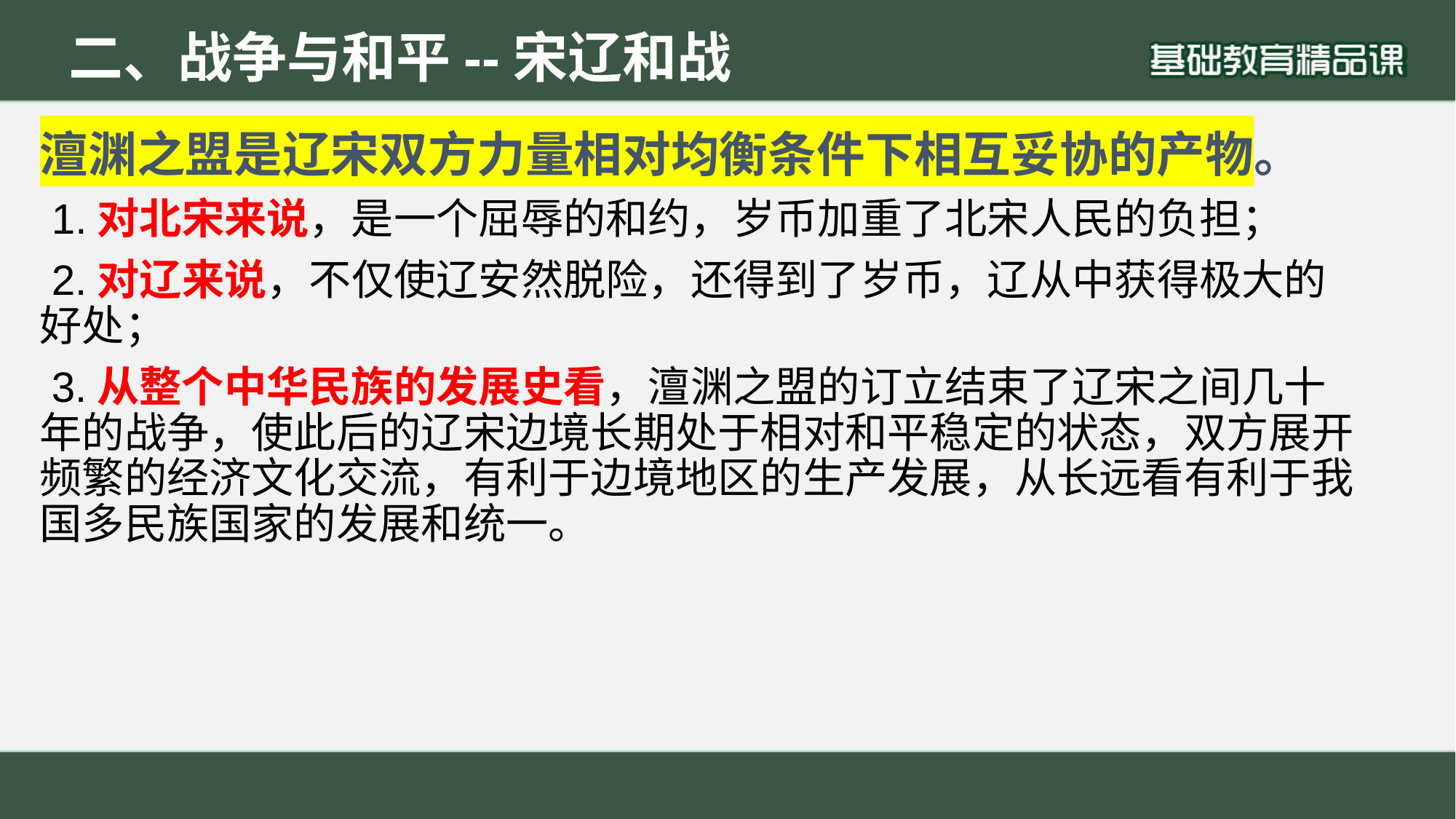

二、战争与和平--宋辽和战
澶渊之盟是辽宋双方力量相对均衡条件下相互妥协的产物。
 1.对北宋来说，是一个屈辱的和约，岁币加重了北宋人民的负担；
 2.对辽来说，不仅使辽安然脱险，还得到了岁币，辽从中获得极大的好处；
 3.从整个中华民族的发展史看，澶渊之盟的订立结束了辽宋之间几十年的战争，使此后的辽宋边境长期处于相对和平稳定的状态，双方展开频繁的经济文化交流，有利于边境地区的生产发展，从长远看有利于我国多民族国家的发展和统一。